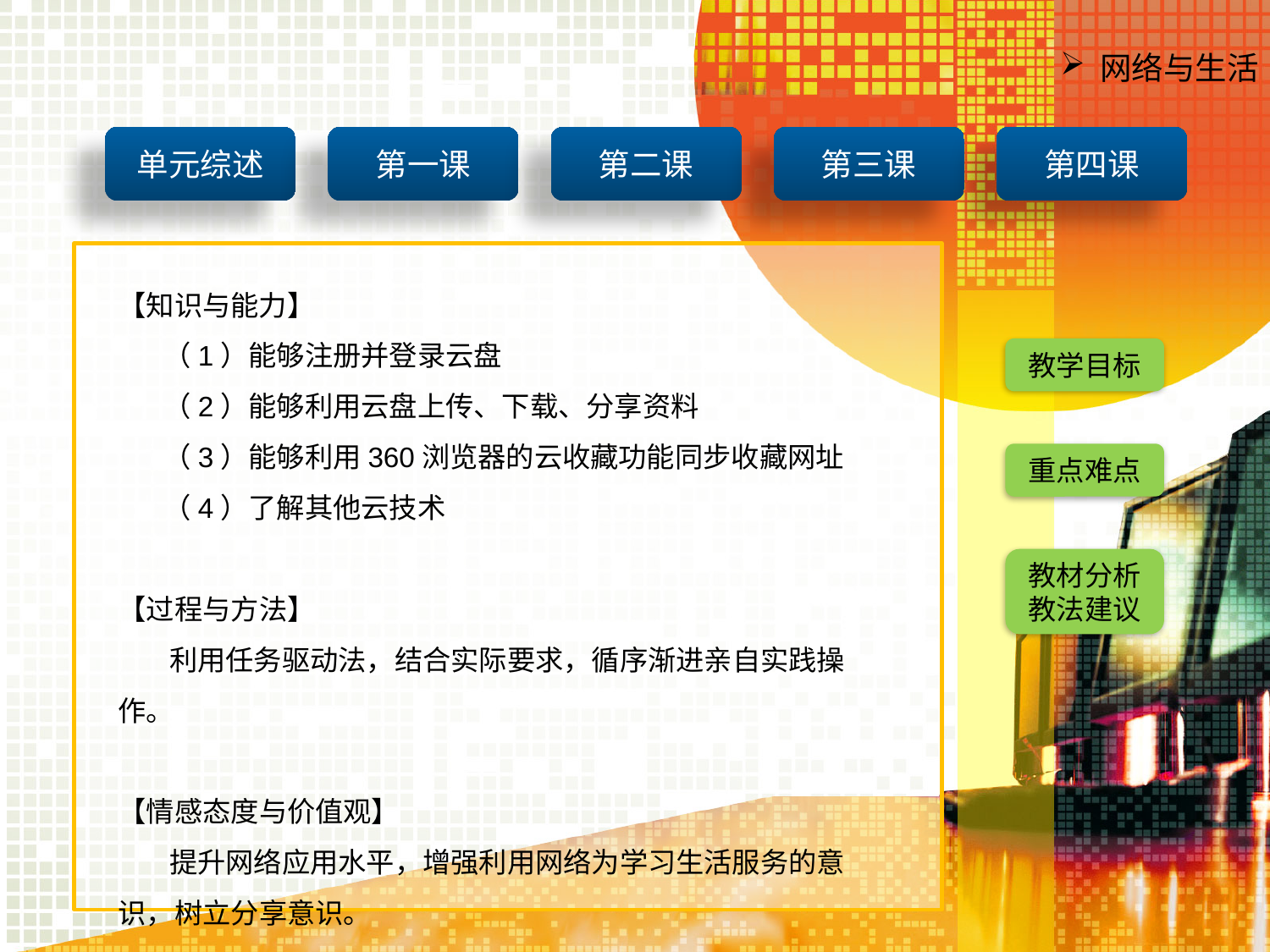

【知识与能力】
      （1）能够注册并登录云盘
      （2）能够利用云盘上传、下载、分享资料
      （3）能够利用360浏览器的云收藏功能同步收藏网址
      （4）了解其他云技术

【过程与方法】
       利用任务驱动法，结合实际要求，循序渐进亲自实践操作。

【情感态度与价值观】
       提升网络应用水平，增强利用网络为学习生活服务的意识，树立分享意识。